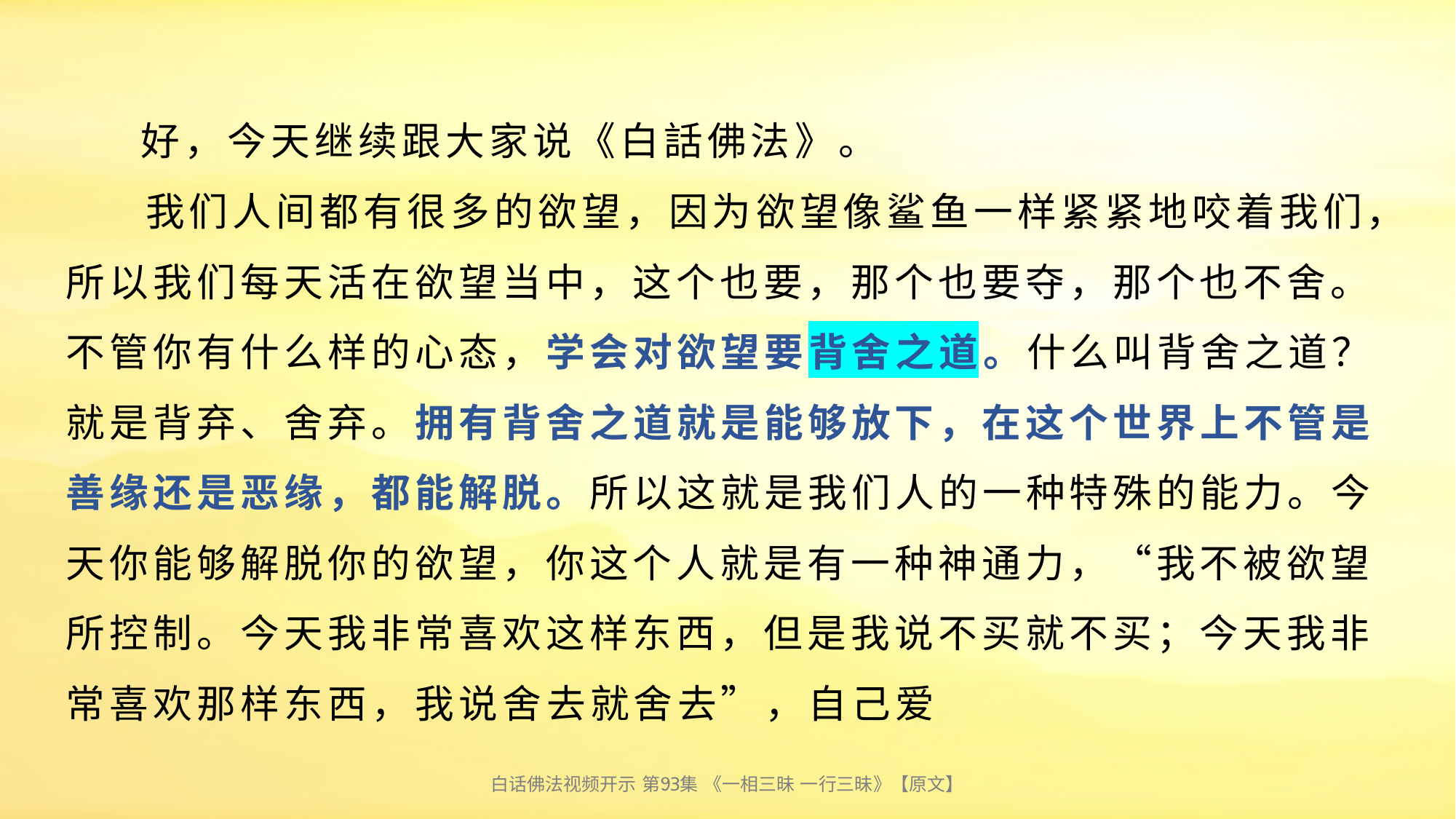

# 好，今天继续跟大家说《白話佛法》。 我们人间都有很多的欲望，因为欲望像鲨鱼一样紧紧地咬着我们，所以我们每天活在欲望当中，这个也要，那个也要夺，那个也不舍。不管你有什么样的心态，学会对欲望要背舍之道。什么叫背舍之道？就是背弃、舍弃。拥有背舍之道就是能够放下，在这个世界上不管是善缘还是恶缘，都能解脱。所以这就是我们人的一种特殊的能力。今天你能够解脱你的欲望，你这个人就是有一种神通力，“我不被欲望所控制。今天我非常喜欢这样东西，但是我说不买就不买；今天我非常喜欢那样东西，我说舍去就舍去”，自己爱
白话佛法视频开示 第93集 《一相三昧 一行三昧》【原文】